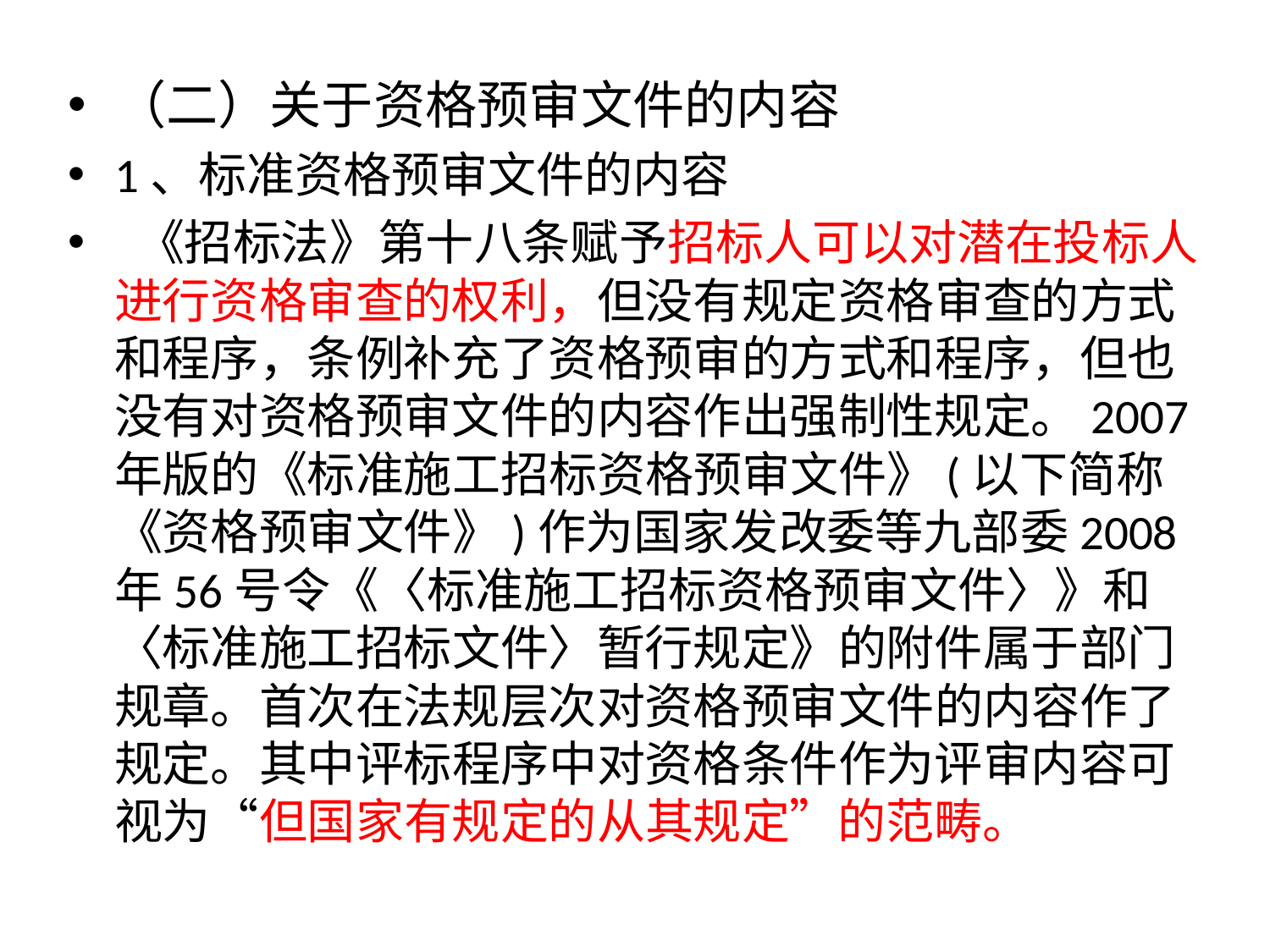

（二）关于资格预审文件的内容
1、标准资格预审文件的内容
 《招标法》第十八条赋予招标人可以对潜在投标人进行资格审查的权利，但没有规定资格审查的方式和程序，条例补充了资格预审的方式和程序，但也没有对资格预审文件的内容作出强制性规定。2007年版的《标准施工招标资格预审文件》(以下简称《资格预审文件》)作为国家发改委等九部委2008年56号令《〈标准施工招标资格预审文件〉》和〈标准施工招标文件〉暂行规定》的附件属于部门规章。首次在法规层次对资格预审文件的内容作了规定。其中评标程序中对资格条件作为评审内容可视为“但国家有规定的从其规定”的范畴。